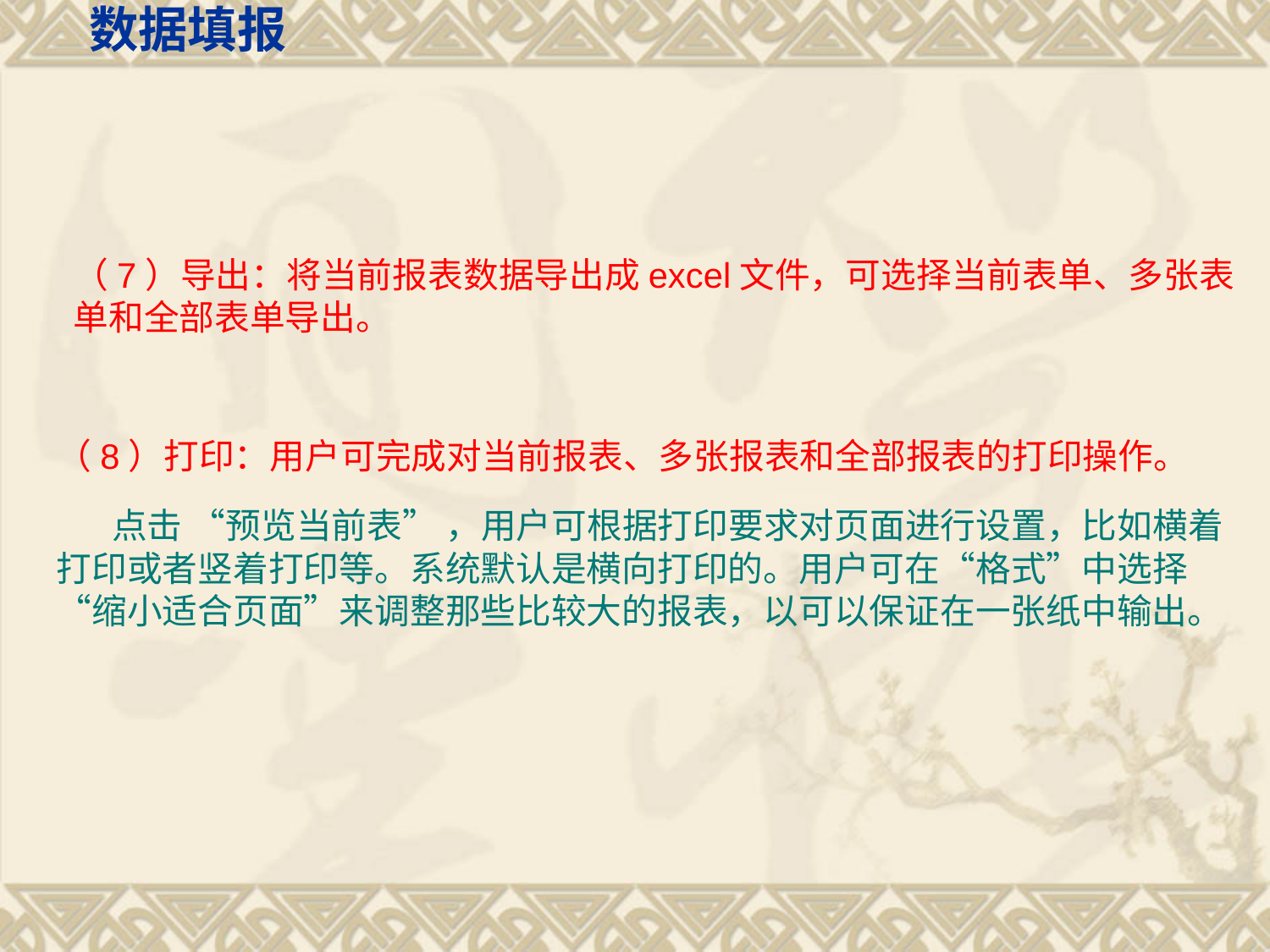

数据填报
（7）导出：将当前报表数据导出成excel文件，可选择当前表单、多张表单和全部表单导出。

（8）打印：用户可完成对当前报表、多张报表和全部报表的打印操作。
      点击 “预览当前表” ，用户可根据打印要求对页面进行设置，比如横着打印或者竖着打印等。系统默认是横向打印的。用户可在“格式”中选择“缩小适合页面”来调整那些比较大的报表，以可以保证在一张纸中输出。